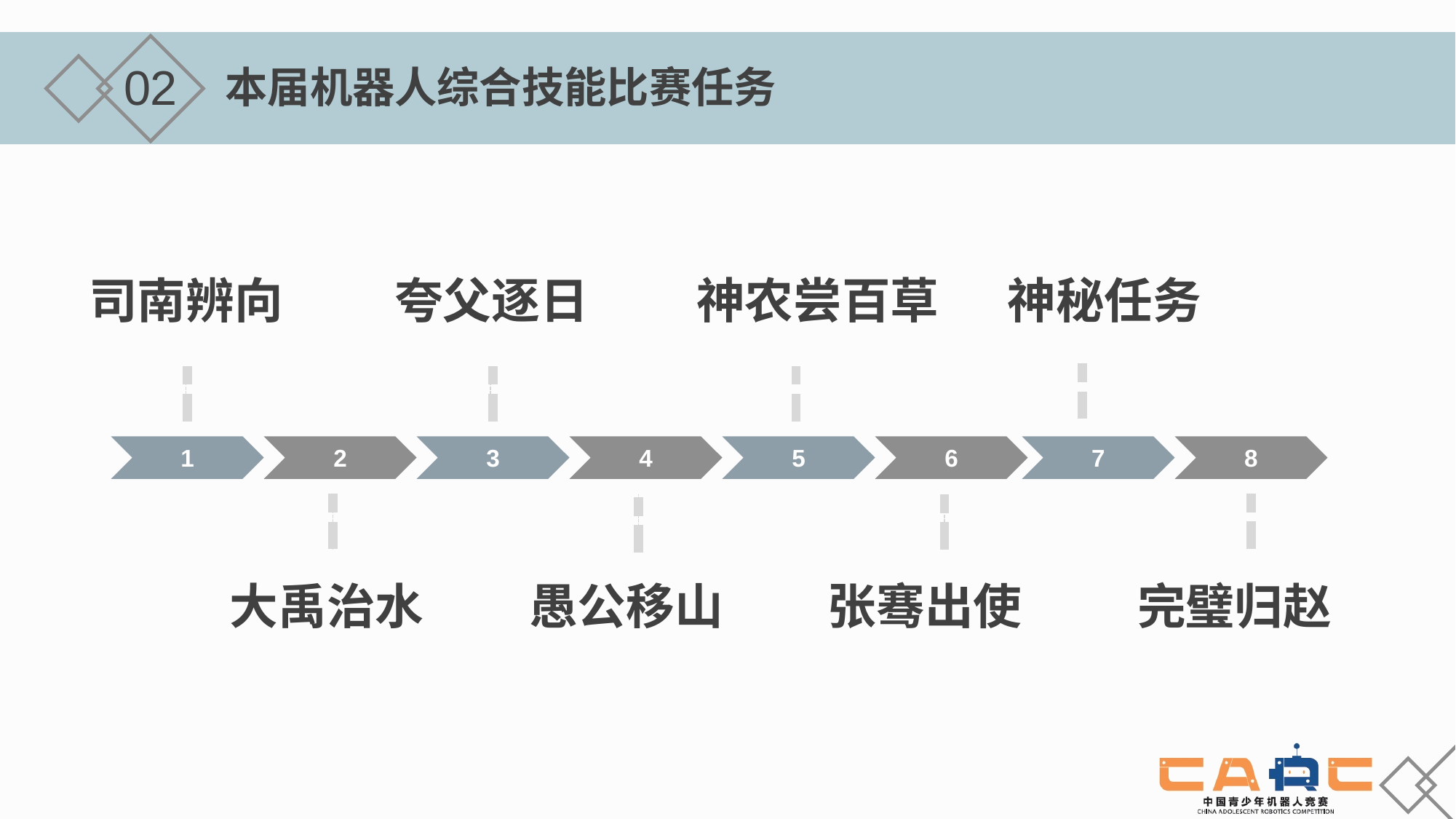

02
本届机器人综合技能比赛任务

神秘任务
神农尝百草
司南辨向
夸父逐日
1
2
3
4
5
6
7
8
完璧归赵
大禹治水
愚公移山
张骞出使